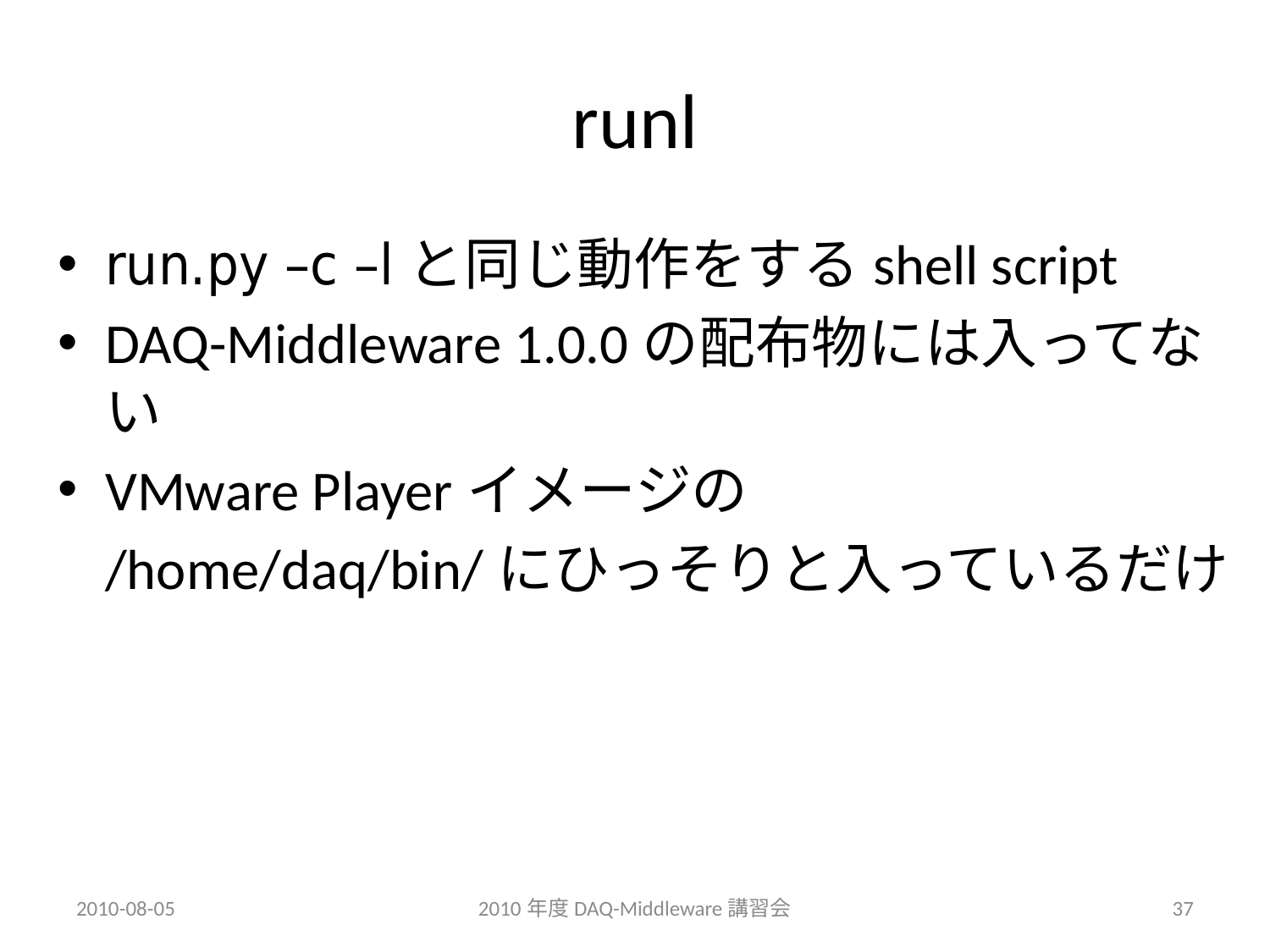

# runl
run.py –c –lと同じ動作をするshell script
DAQ-Middleware 1.0.0の配布物には入ってない
VMware Playerイメージの
	/home/daq/bin/にひっそりと入っているだけ
2010-08-05
2010年度DAQ-Middleware講習会
37